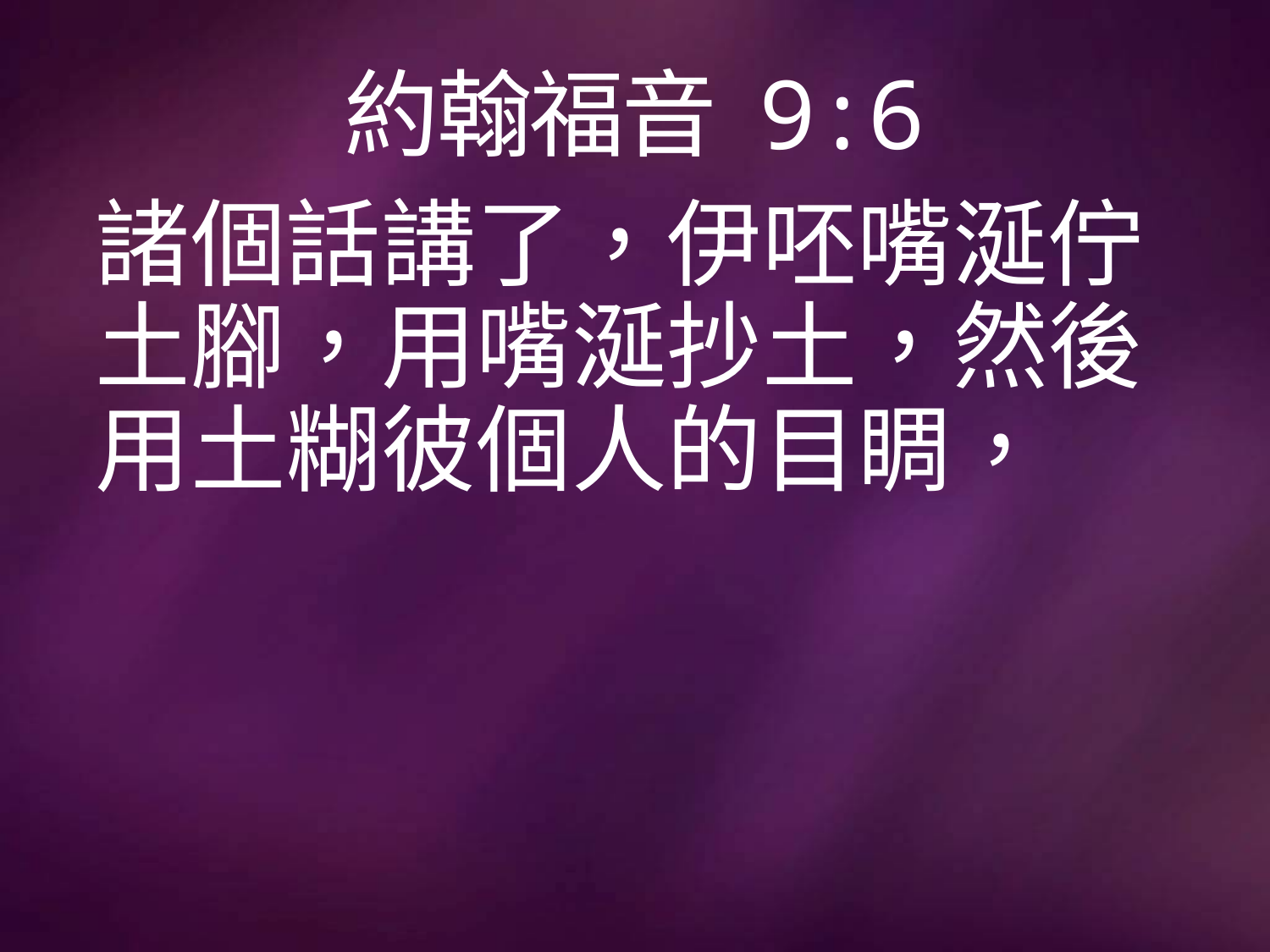

# 約翰福音 9:6
諸個話講了，伊呸嘴涎佇土腳，用嘴涎抄土，然後用土糊彼個人的目睭，